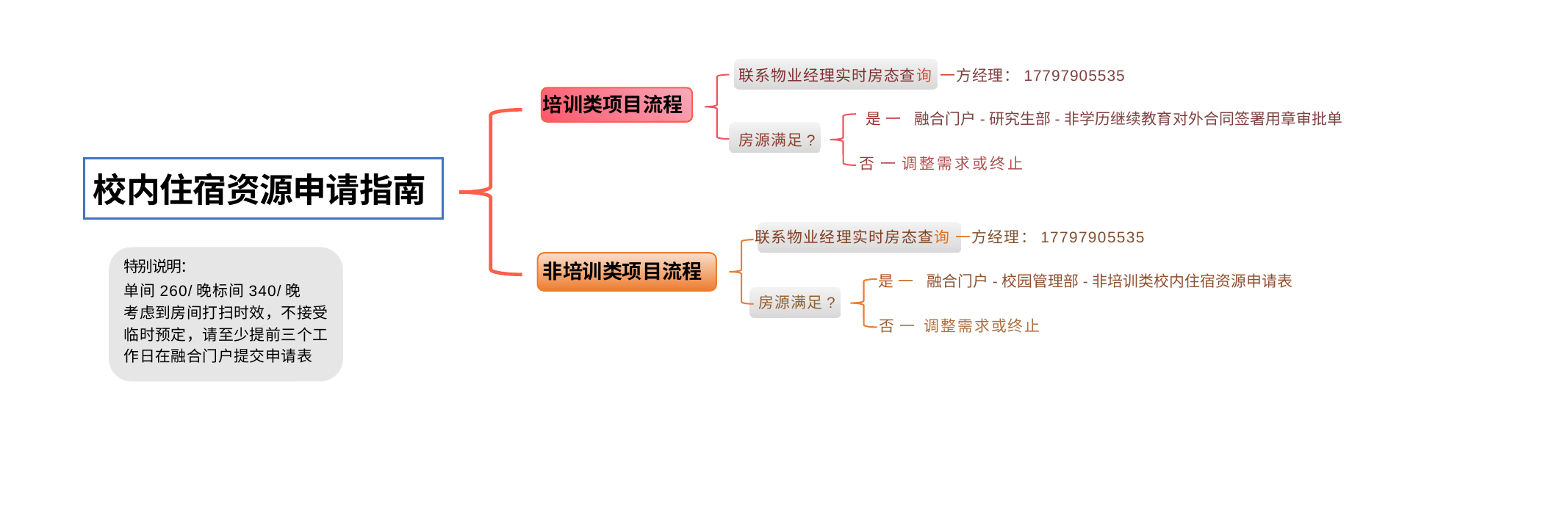

联系物业经理实时房态查询  一方经理：17797905535

是 一  融合门户-研究生部-非学历继续教育对外合同签署用章审批单
房源满足?
否 一 调整需求或终止

培训类项目流程

校内住宿资源申请指南

联系物业经理实时房态查询 一方经理：17797905535

特别说明：
单间260/晚标间340/晚
考虑到房间打扫时效，不接受 临时预定，请至少提前三个工 作日在融合门户提交申请表

非培训类项目流程

是 一  融合门户-校园管理部-非培训类校内住宿资源申请表

否 一 调整需求或终止

房源满足?